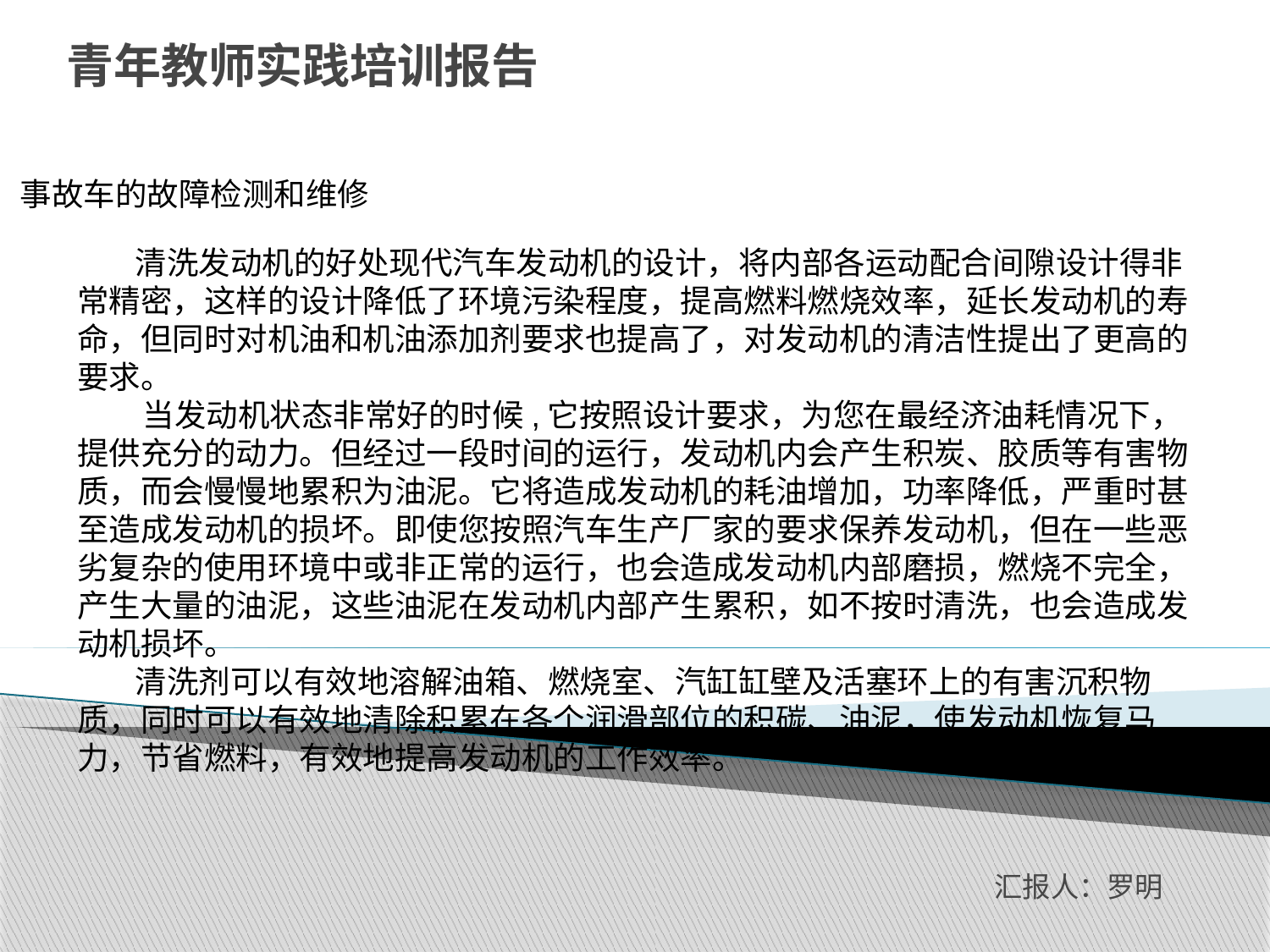

青年教师实践培训报告
事故车的故障检测和维修
       清洗发动机的好处现代汽车发动机的设计，将内部各运动配合间隙设计得非常精密，这样的设计降低了环境污染程度，提高燃料燃烧效率，延长发动机的寿命，但同时对机油和机油添加剂要求也提高了，对发动机的清洁性提出了更高的要求。
        当发动机状态非常好的时候,它按照设计要求，为您在最经济油耗情况下，提供充分的动力。但经过一段时间的运行，发动机内会产生积炭、胶质等有害物质，而会慢慢地累积为油泥。它将造成发动机的耗油增加，功率降低，严重时甚至造成发动机的损坏。即使您按照汽车生产厂家的要求保养发动机，但在一些恶劣复杂的使用环境中或非正常的运行，也会造成发动机内部磨损，燃烧不完全，产生大量的油泥，这些油泥在发动机内部产生累积，如不按时清洗，也会造成发动机损坏。
       清洗剂可以有效地溶解油箱、燃烧室、汽缸缸壁及活塞环上的有害沉积物质，同时可以有效地清除积累在各个润滑部位的积碳、油泥，使发动机恢复马力，节省燃料，有效地提高发动机的工作效率。
汇报人：罗明